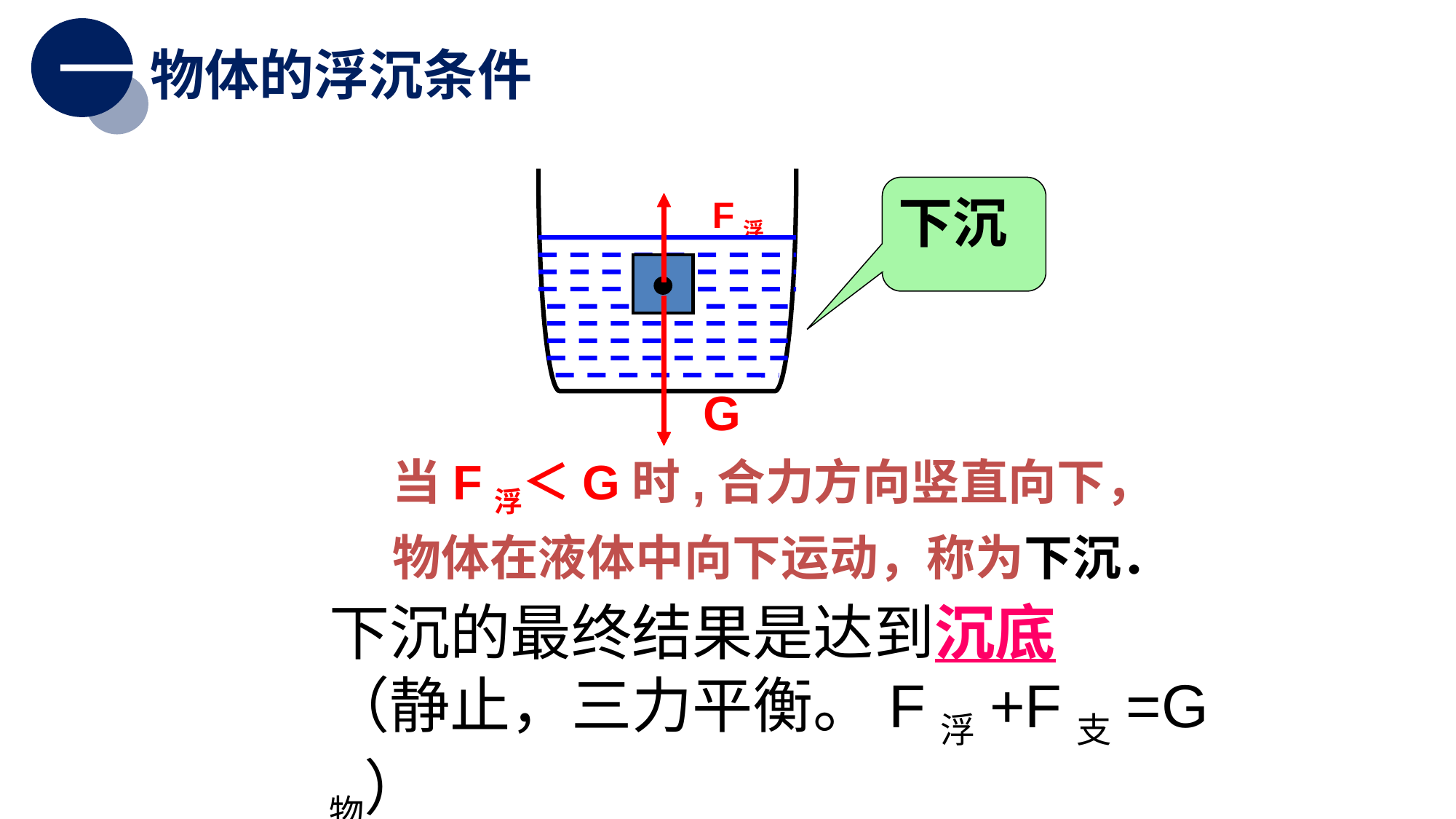

一
物体的浮沉条件

下沉

F浮

G
当F浮＜G时,合力方向竖直向下，
物体在液体中向下运动，称为下沉．

下沉的最终结果是达到沉底
（静止，三力平衡。F浮+F支=G物）